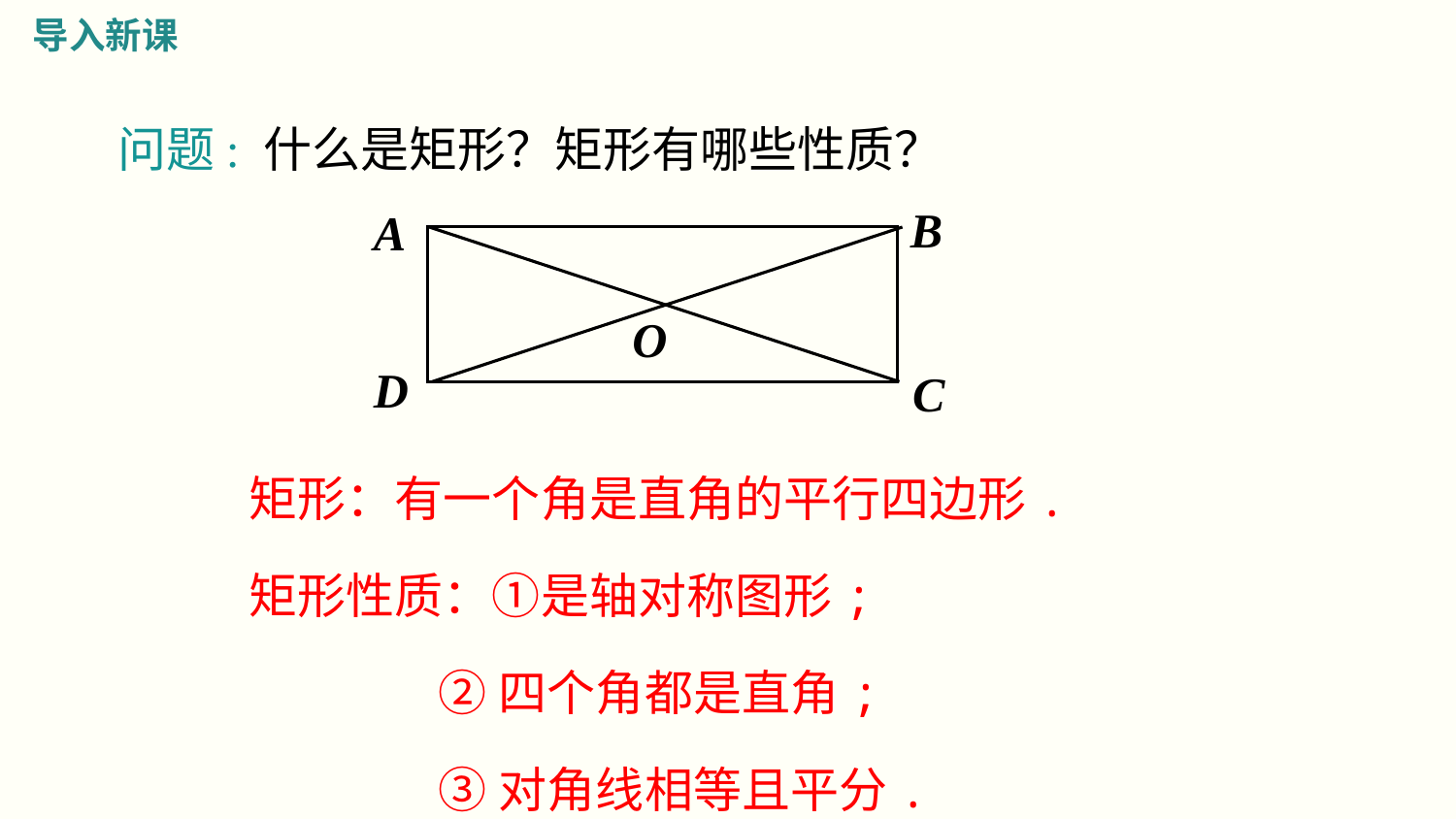

导入新课
问题: 什么是矩形？矩形有哪些性质？
B
A

O
D
C
矩形：有一个角是直角的平行四边形.
矩形性质：①是轴对称图形;
	    ②四个角都是直角;
	    ③对角线相等且平分.